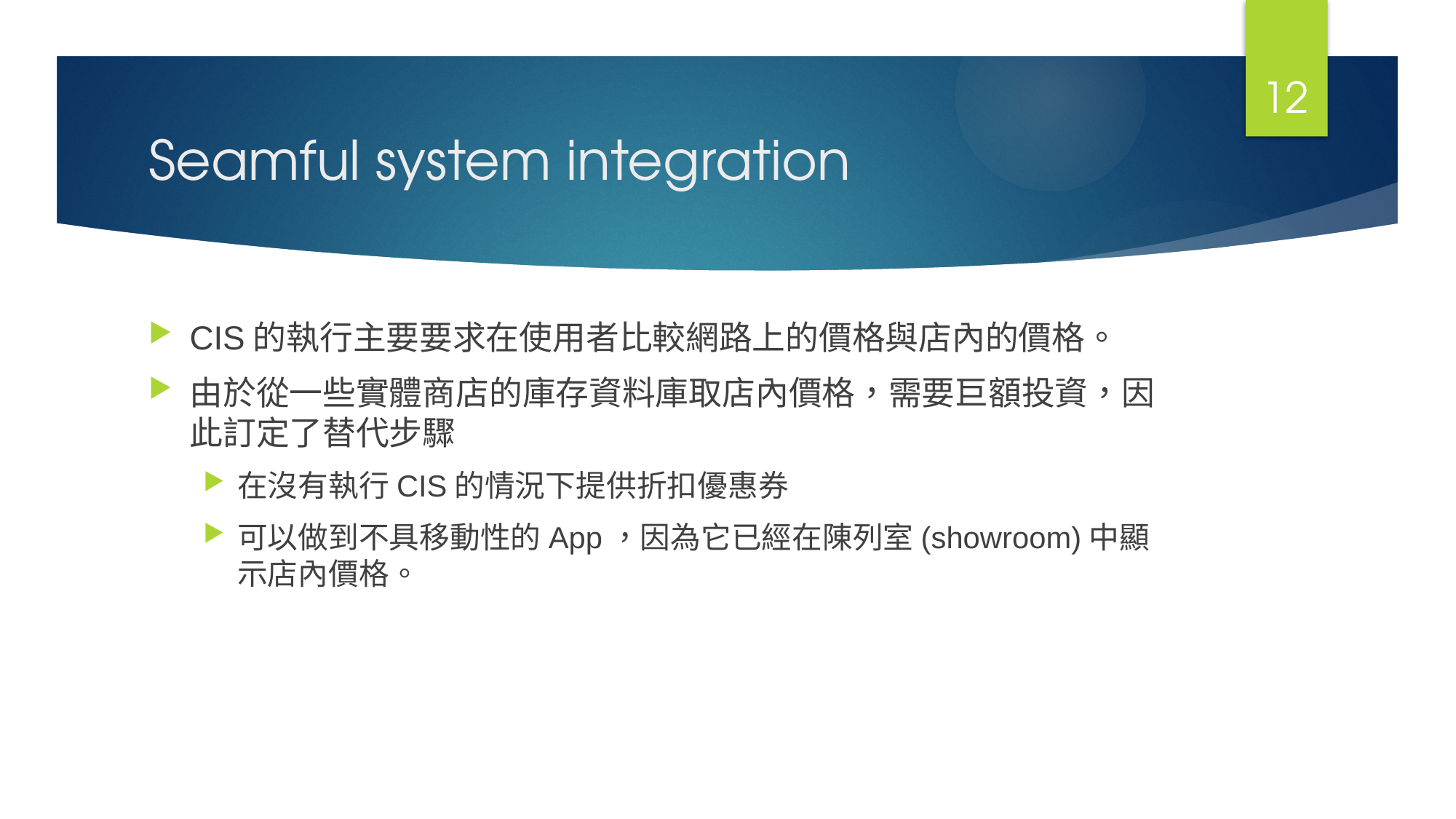

12
# Seamful system integration
CIS的執行主要要求在使用者比較網路上的價格與店內的價格。
由於從一些實體商店的庫存資料庫取店內價格，需要巨額投資，因此訂定了替代步驟
在沒有執行CIS的情況下提供折扣優惠券
可以做到不具移動性的App，因為它已經在陳列室(showroom)中顯示店內價格。